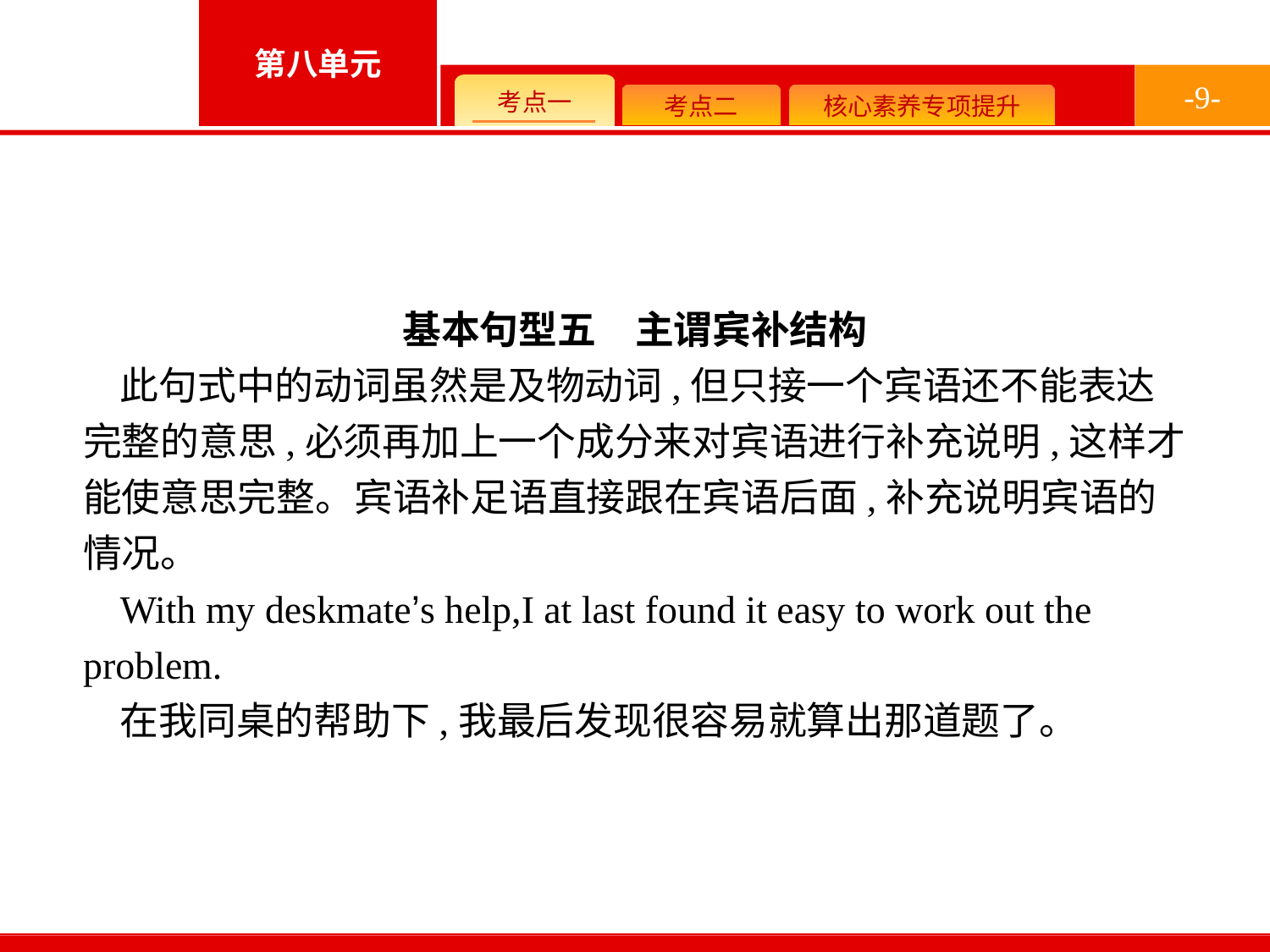

-9-
基本句型五　主谓宾补结构
此句式中的动词虽然是及物动词,但只接一个宾语还不能表达完整的意思,必须再加上一个成分来对宾语进行补充说明,这样才能使意思完整。宾语补足语直接跟在宾语后面,补充说明宾语的情况。
With my deskmate’s help,I at last found it easy to work out the problem.
在我同桌的帮助下,我最后发现很容易就算出那道题了。